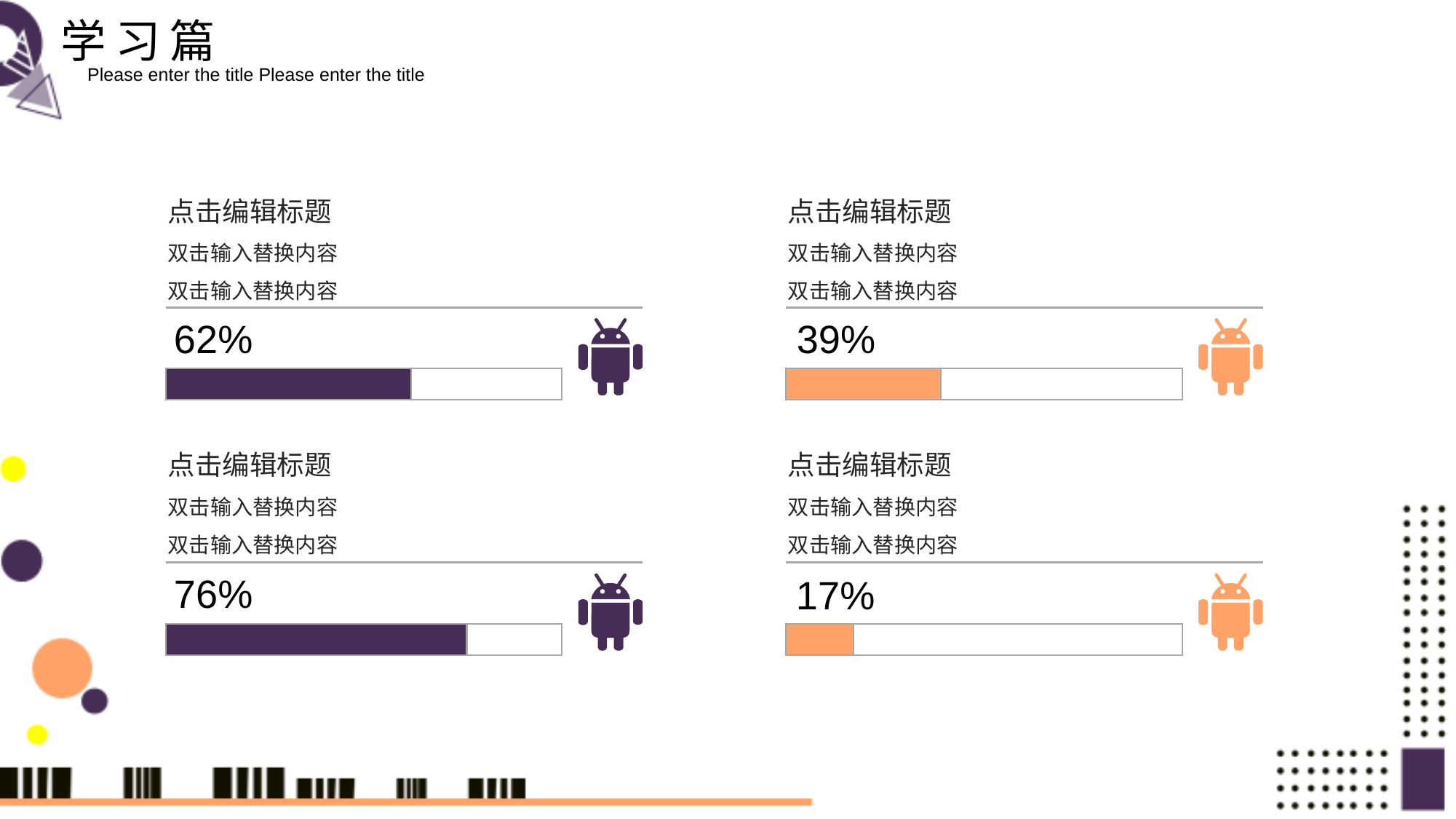

学习篇
Please enter the title Please enter the title
点击编辑标题
点击编辑标题
双击输入替换内容
双击输入替换内容
双击输入替换内容
双击输入替换内容

62%
39%

点击编辑标题
点击编辑标题
双击输入替换内容
双击输入替换内容
双击输入替换内容
双击输入替换内容

76%
17%